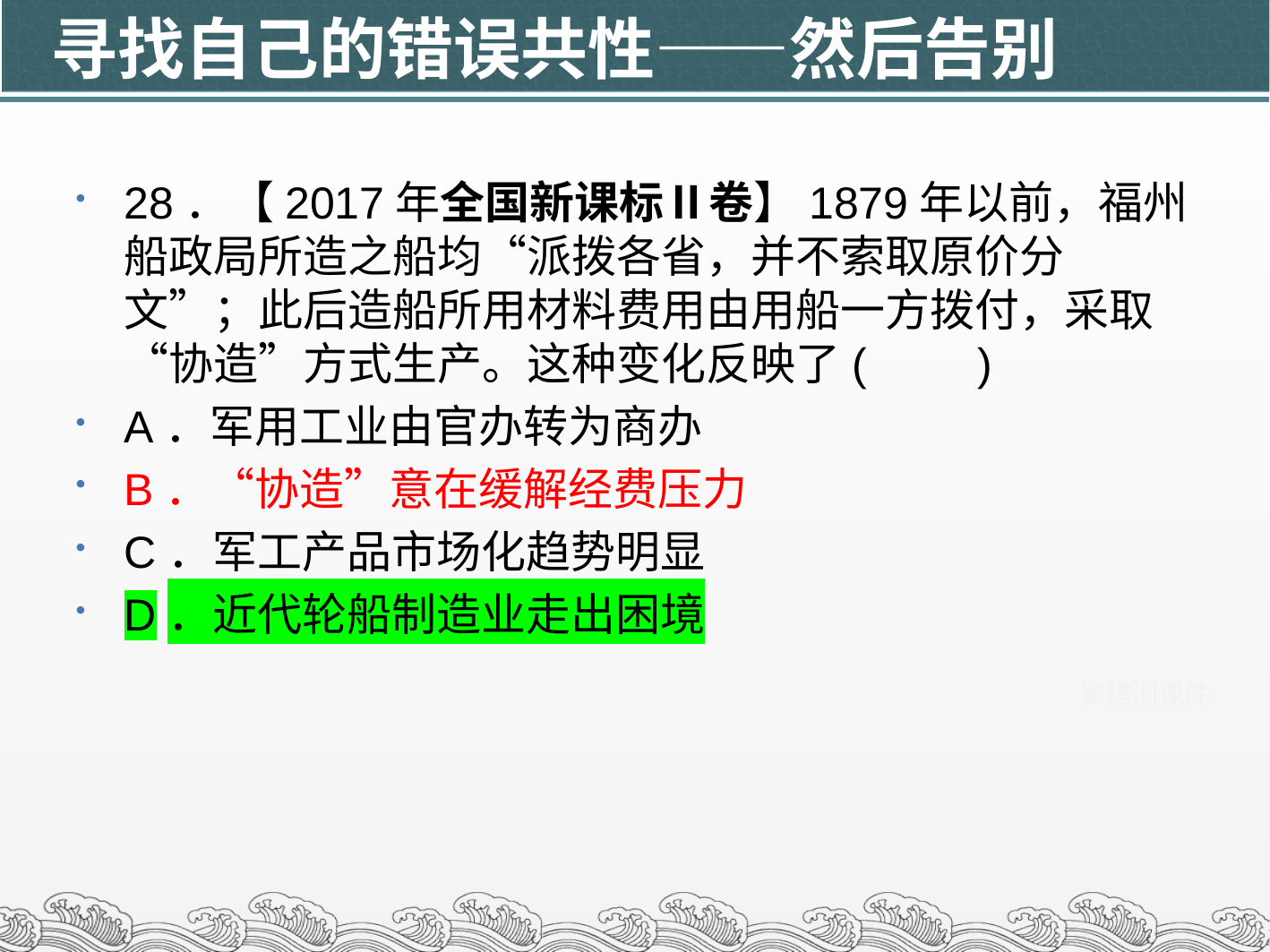

寻找自己的错误共性——然后告别
28．【2017年全国新课标Ⅱ卷】1879年以前，福州船政局所造之船均“派拨各省，并不索取原价分文”；此后造船所用材料费用由用船一方拨付，采取“协造”方式生产。这种变化反映了(　　)
A．军用工业由官办转为商办
B．“协造”意在缓解经费压力
C．军工产品市场化趋势明显
D．近代轮船制造业走出困境